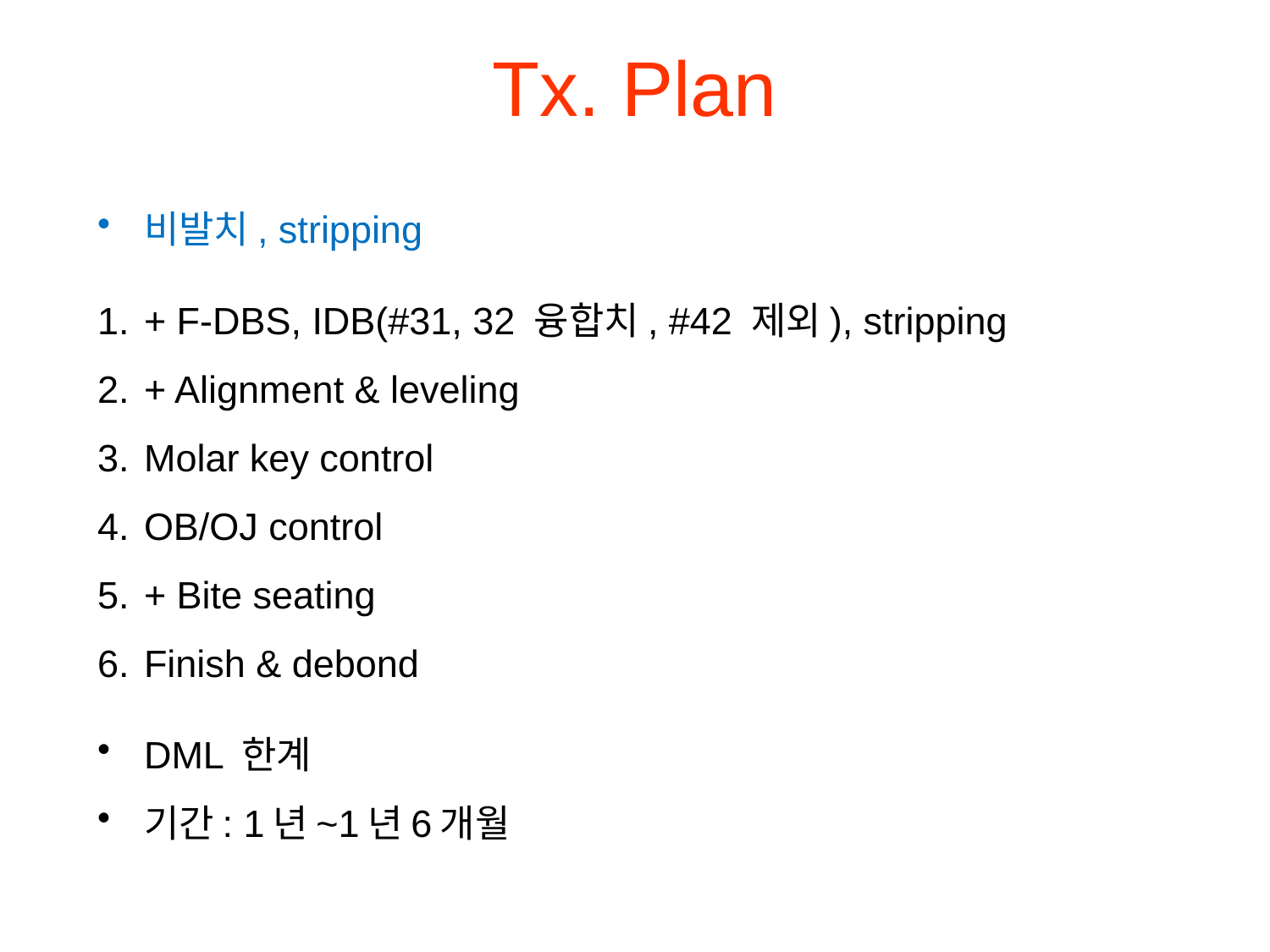

# Tx. Plan
비발치, stripping

+ F-DBS, IDB(#31, 32 융합치, #42 제외), stripping
+ Alignment & leveling
Molar key control
OB/OJ control
+ Bite seating
Finish & debond

DML 한계
기간: 1년~1년6개월